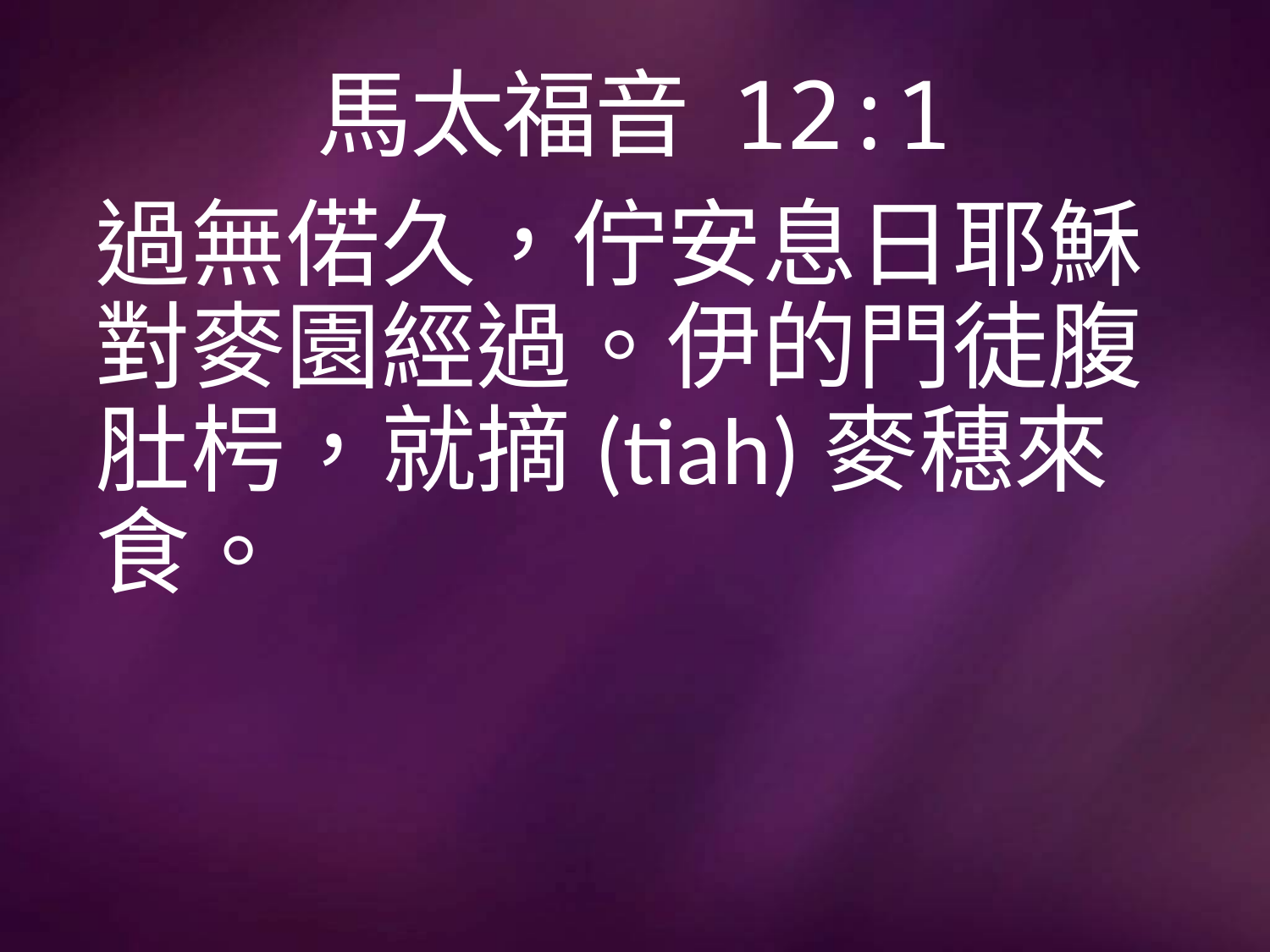

# 馬太福音 12:1
過無偌久，佇安息日耶穌對麥園經過。伊的門徒腹肚枵，就摘(tiah)麥穗來食。